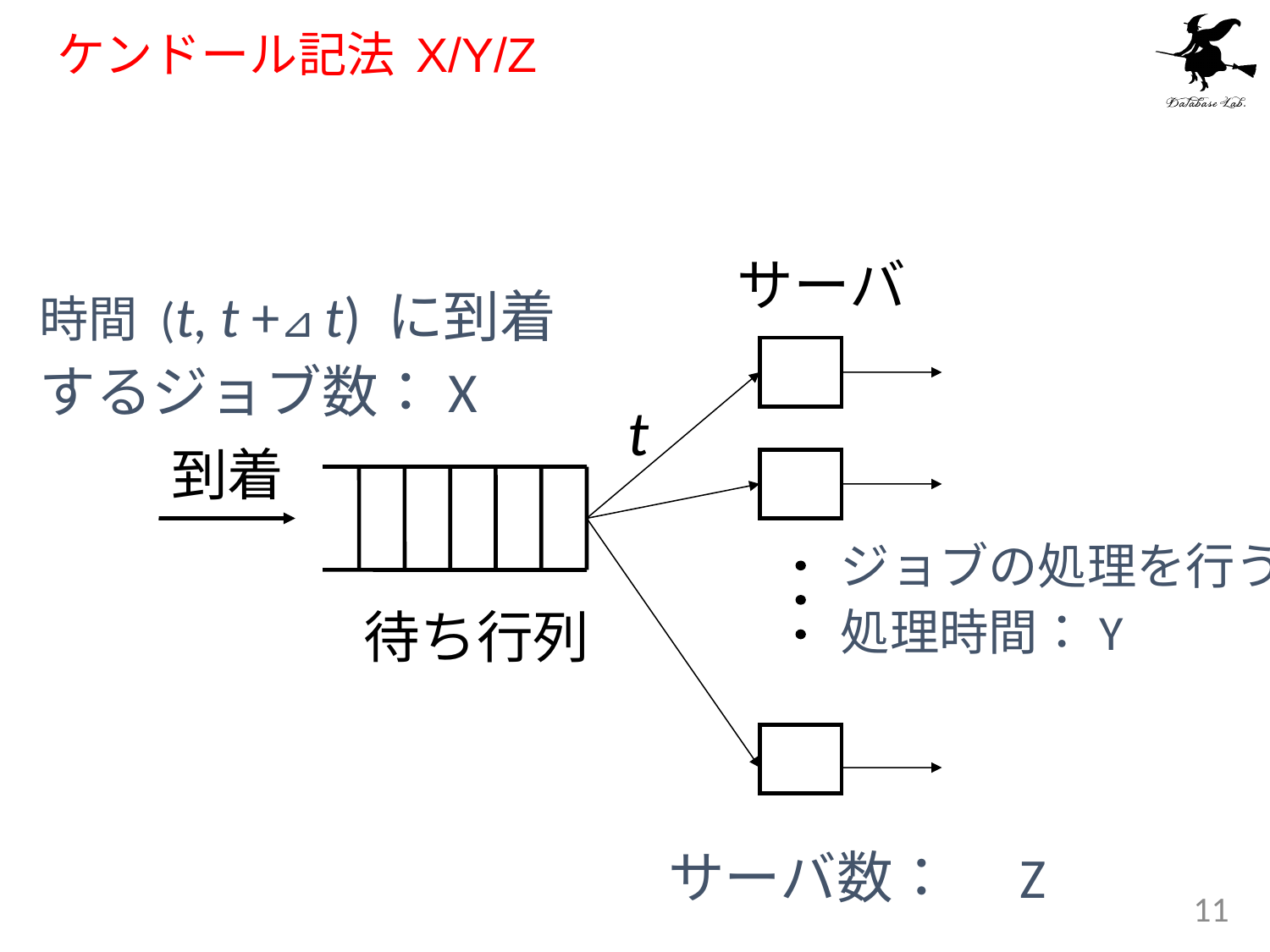

# ケンドール記法 X/Y/Z
サーバ

到着

待ち行列

時間 (t, t +⊿ t) に到着
するジョブ数：X
t
ジョブの処理を行う
処理時間：Y
サーバ数：　Z
11